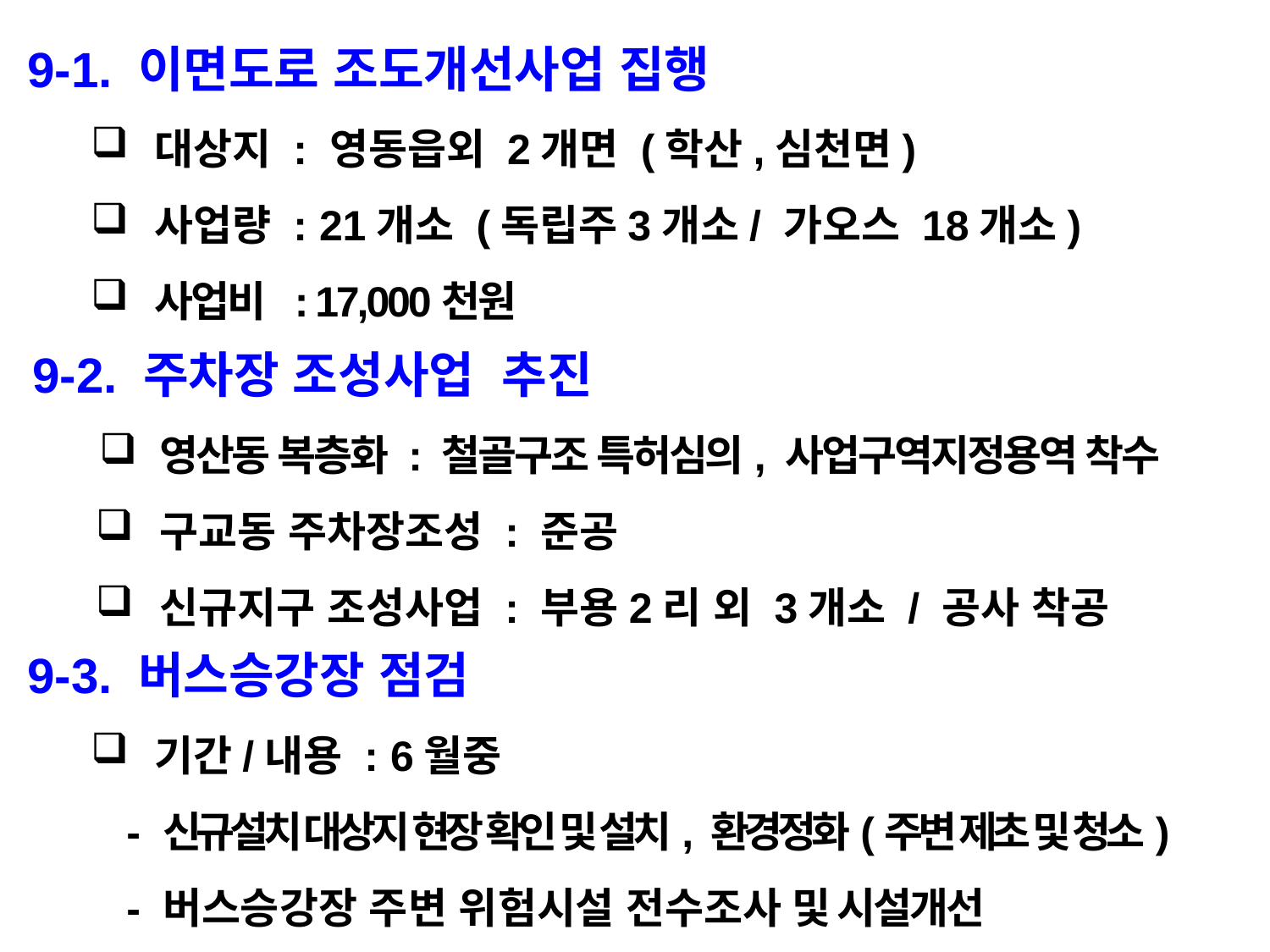

9-1. 이면도로 조도개선사업 집행
대상지 : 영동읍외 2개면 (학산,심천면)
사업량 : 21개소 (독립주3개소/ 가오스 18개소)
사업비  : 17,000천원

9-2. 주차장 조성사업  추진
영산동 복층화 : 철골구조 특허심의, 사업구역지정용역 착수
구교동 주차장조성 : 준공
신규지구 조성사업 : 부용2리 외 3개소 / 공사 착공

9-3. 버스승강장 점검
기간/내용 : 6월중
   - 신규설치 대상지 현장 확인 및 설치, 환경정화(주변 제초 및 청소)
   - 버스승강장 주변 위험시설 전수조사 및 시설개선